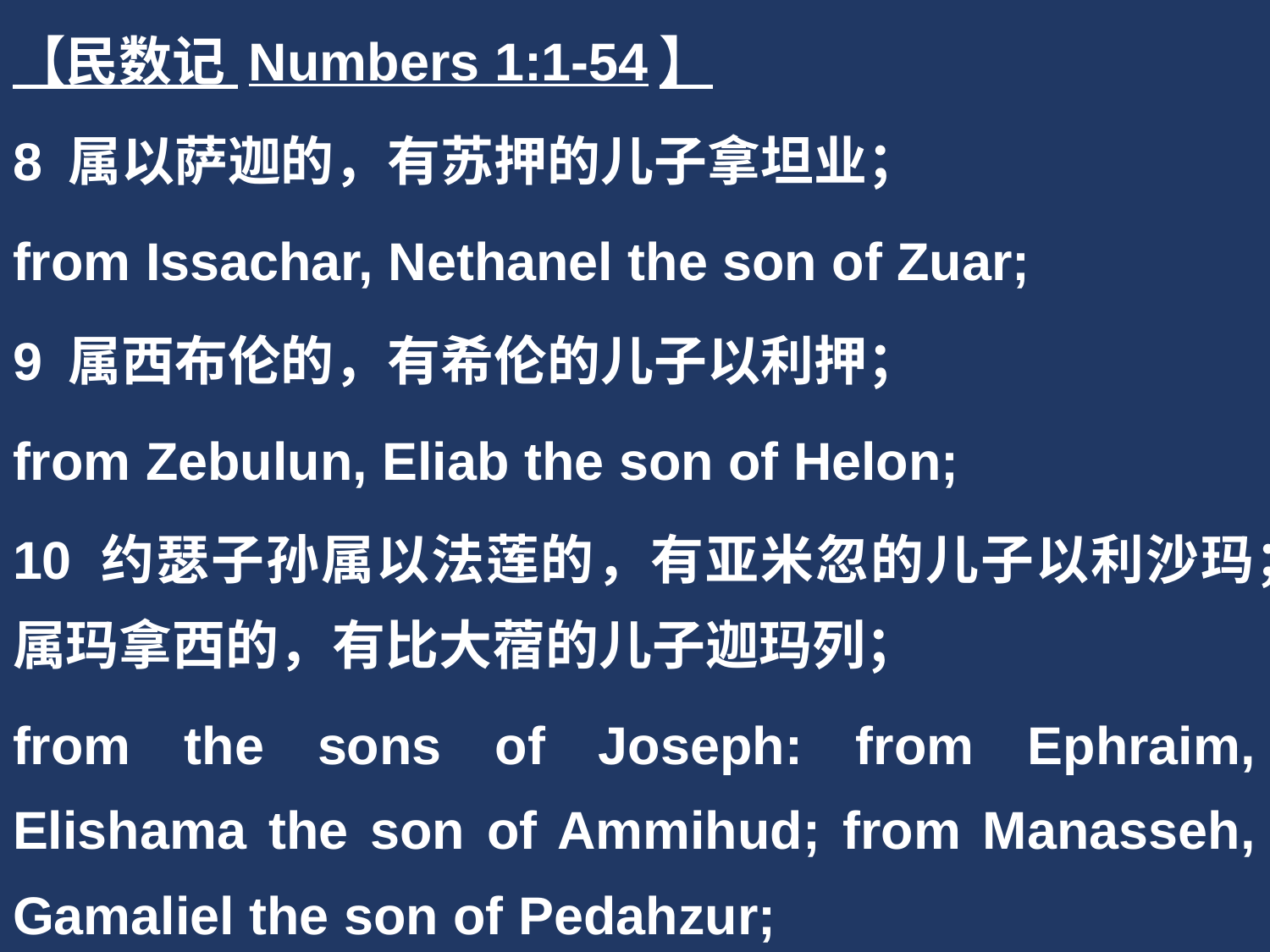

【民数记 Numbers 1:1-54】
8 属以萨迦的，有苏押的儿子拿坦业；
from Issachar, Nethanel the son of Zuar;
9 属西布伦的，有希伦的儿子以利押；
from Zebulun, Eliab the son of Helon;
10 约瑟子孙属以法莲的，有亚米忽的儿子以利沙玛；属玛拿西的，有比大蓿的儿子迦玛列；
from the sons of Joseph: from Ephraim, Elishama the son of Ammihud; from Manasseh, Gamaliel the son of Pedahzur;